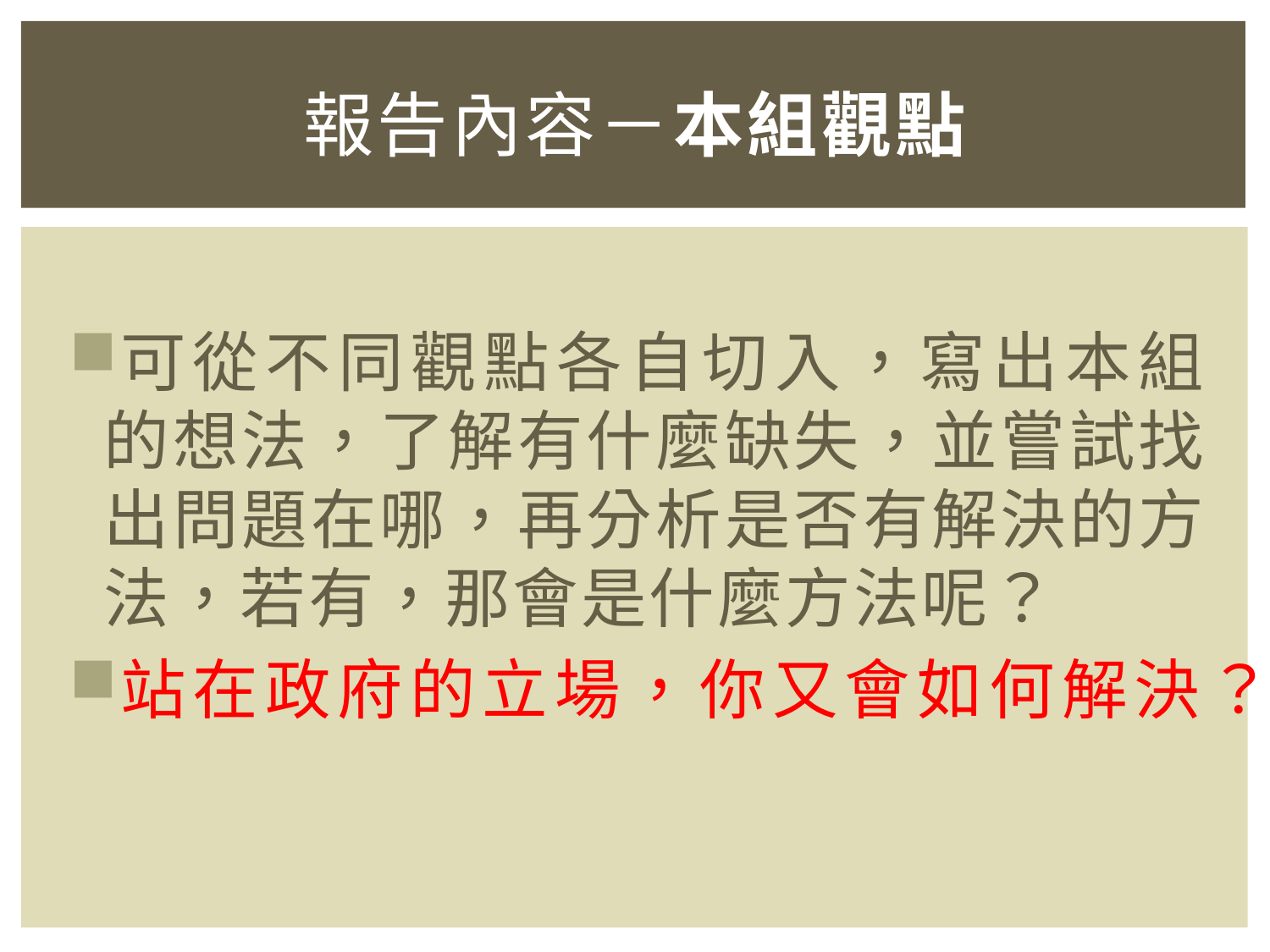

# 報告內容－本組觀點

可從不同觀點各自切入，寫出本組的想法，了解有什麼缺失，並嘗試找出問題在哪，再分析是否有解決的方法，若有，那會是什麼方法呢？
站在政府的立場，你又會如何解決？